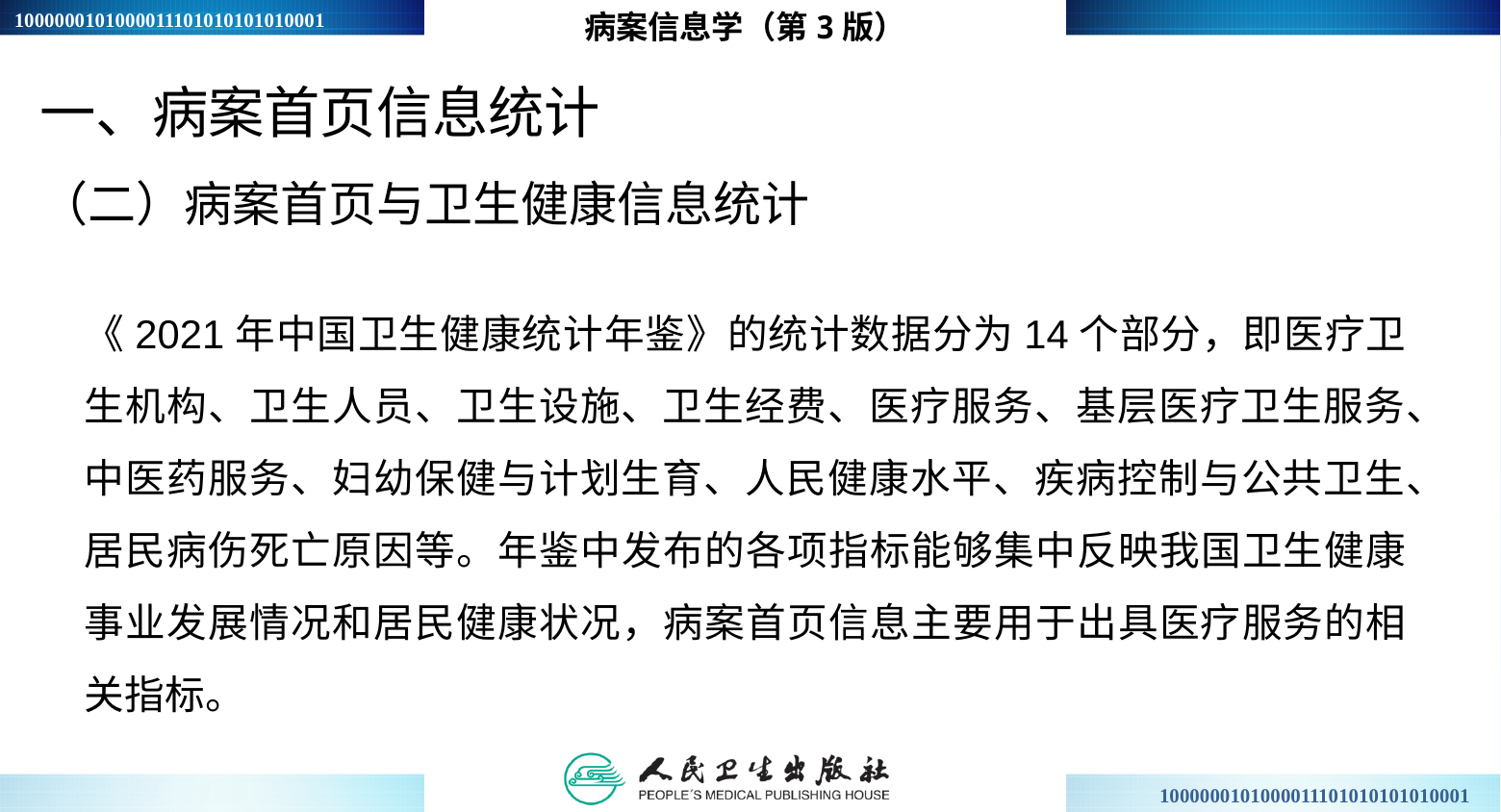

病案信息学（第3版）
一、病案首页信息统计
（二）病案首页与卫生健康信息统计
《2021年中国卫生健康统计年鉴》的统计数据分为14个部分，即医疗卫生机构、卫生人员、卫生设施、卫生经费、医疗服务、基层医疗卫生服务、中医药服务、妇幼保健与计划生育、人民健康水平、疾病控制与公共卫生、居民病伤死亡原因等。年鉴中发布的各项指标能够集中反映我国卫生健康事业发展情况和居民健康状况，病案首页信息主要用于出具医疗服务的相关指标。